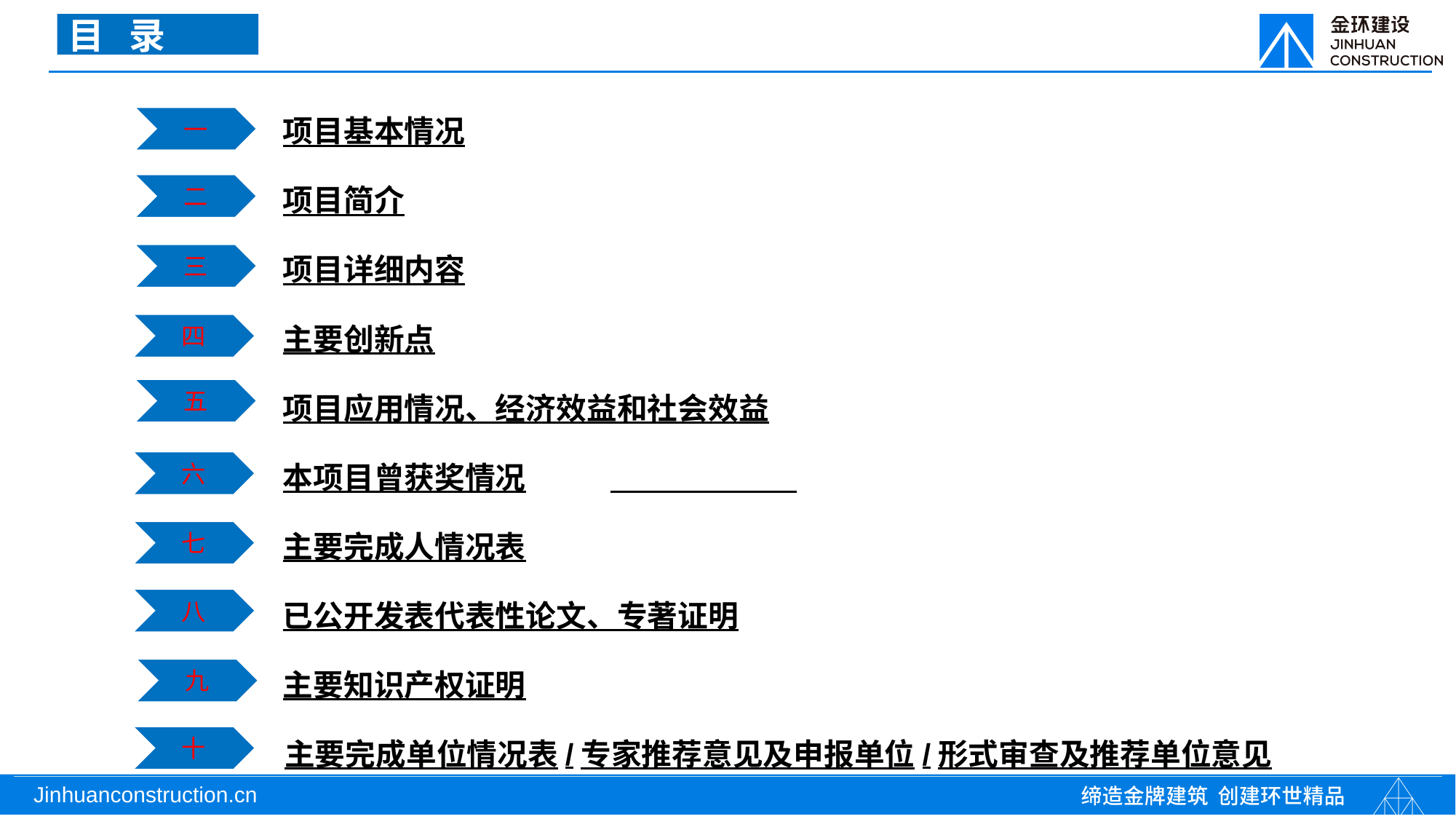

目   录
项目基本情况
项目简介
项目详细内容
主要创新点
项目应用情况、经济效益和社会效益
本项目曾获奖情况
主要完成人情况表
已公开发表代表性论文、专著证明
主要知识产权证明
主要完成单位情况表/专家推荐意见及申报单位/形式审查及推荐单位意见
一
二
三
四
五
六
七
八
九
十